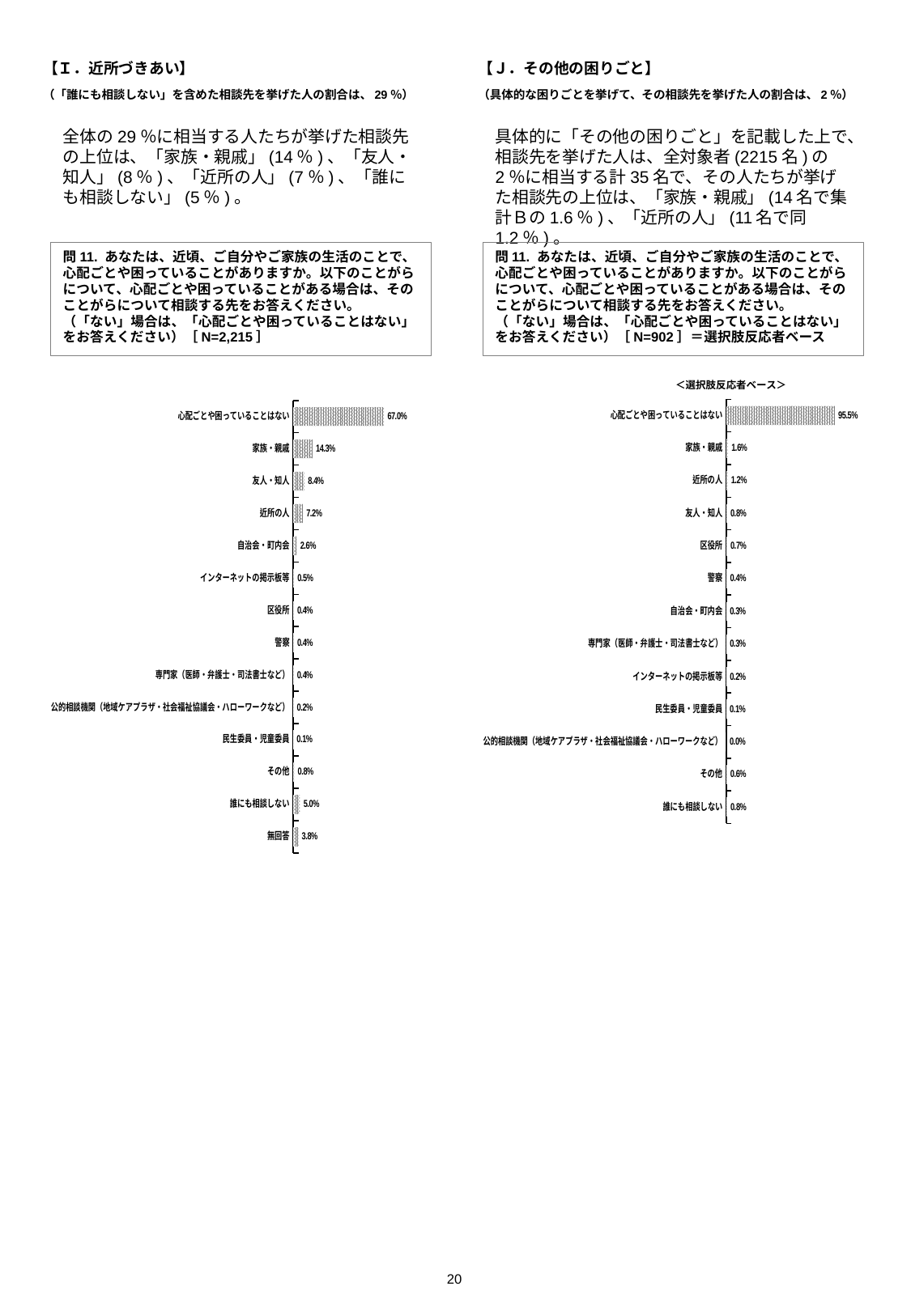

【Ｉ．近所づきあい】
（「誰にも相談しない」を含めた相談先を挙げた人の割合は、29％）
【Ｊ．その他の困りごと】
（具体的な困りごとを挙げて、その相談先を挙げた人の割合は、2％）
全体の29％に相当する人たちが挙げた相談先の上位は、「家族・親戚」(14％)、「友人・知人」(8％)、「近所の人」(7％)、「誰にも相談しない」(5％)。
具体的に「その他の困りごと」を記載した上で、相談先を挙げた人は、全対象者(2215名)の2％に相当する計35名で、その人たちが挙げた相談先の上位は、「家族・親戚」(14名で集計Ｂの1.6％)、「近所の人」(11名で同1.2％)。
問11. あなたは、近頃、ご自分やご家族の生活のことで、心配ごとや困っていることがありますか。以下のことがらについて、心配ごとや困っていることがある場合は、そのことがらについて相談する先をお答えください。　　（「ない」場合は、「心配ごとや困っていることはない」をお答えください）［N=2,215］

問11. あなたは、近頃、ご自分やご家族の生活のことで、心配ごとや困っていることがありますか。以下のことがらについて、心配ごとや困っていることがある場合は、そのことがらについて相談する先をお答えください。　　（「ない」場合は、「心配ごとや困っていることはない」をお答えください）［N=902］＝選択肢反応者ベース

| ＜選択肢反応者ベース＞ |
| --- |

### Chart

| Category |  |
|---|---|
| 心配ごとや困っていることはない | 0.669977426636572 |
| 家族・親戚 | 0.142663656884876 |
| 友人・知人 | 0.0835214446952599 |
| 近所の人 | 0.072234762979684 |
| 自治会・町内会 | 0.0261851015801354 |
| インターネットの掲示板等 | 0.00541760722347631 |
| 区役所 | 0.00406320541760722 |
| 警察 | 0.00406320541760722 |
| 専門家（医師・弁護士・司法書士など） | 0.0036117381489842 |
| 公的相談機関（地域ケアプラザ・社会福祉協議会・ハローワークなど） | 0.00225733634311512 |
| 民生委員・児童委員 | 0.00090293453724605 |
| その他 | 0.00767494356659142 |
| 誰にも相談しない | 0.0501128668171557 |
| 無回答 | 0.0383747178329571 |

### Chart

| Category |  |
|---|---|
| 心配ごとや困っていることはない | 0.954545454545456 |
| 家族・親戚 | 0.0155210643015521 |
| 近所の人 | 0.0121951219512195 |
| 友人・知人 | 0.00776053215077605 |
| 区役所 | 0.00665188470066519 |
| 警察 | 0.00443458980044346 |
| 自治会・町内会 | 0.00332594235033259 |
| 専門家（医師・弁護士・司法書士など） | 0.00332594235033259 |
| インターネットの掲示板等 | 0.00221729490022173 |
| 民生委員・児童委員 | 0.00110864745011086 |
| 公的相談機関（地域ケアプラザ・社会福祉協議会・ハローワークなど） | 0.0 |
| その他 | 0.00554323725055433 |
| 誰にも相談しない | 0.00776053215077605 |
20